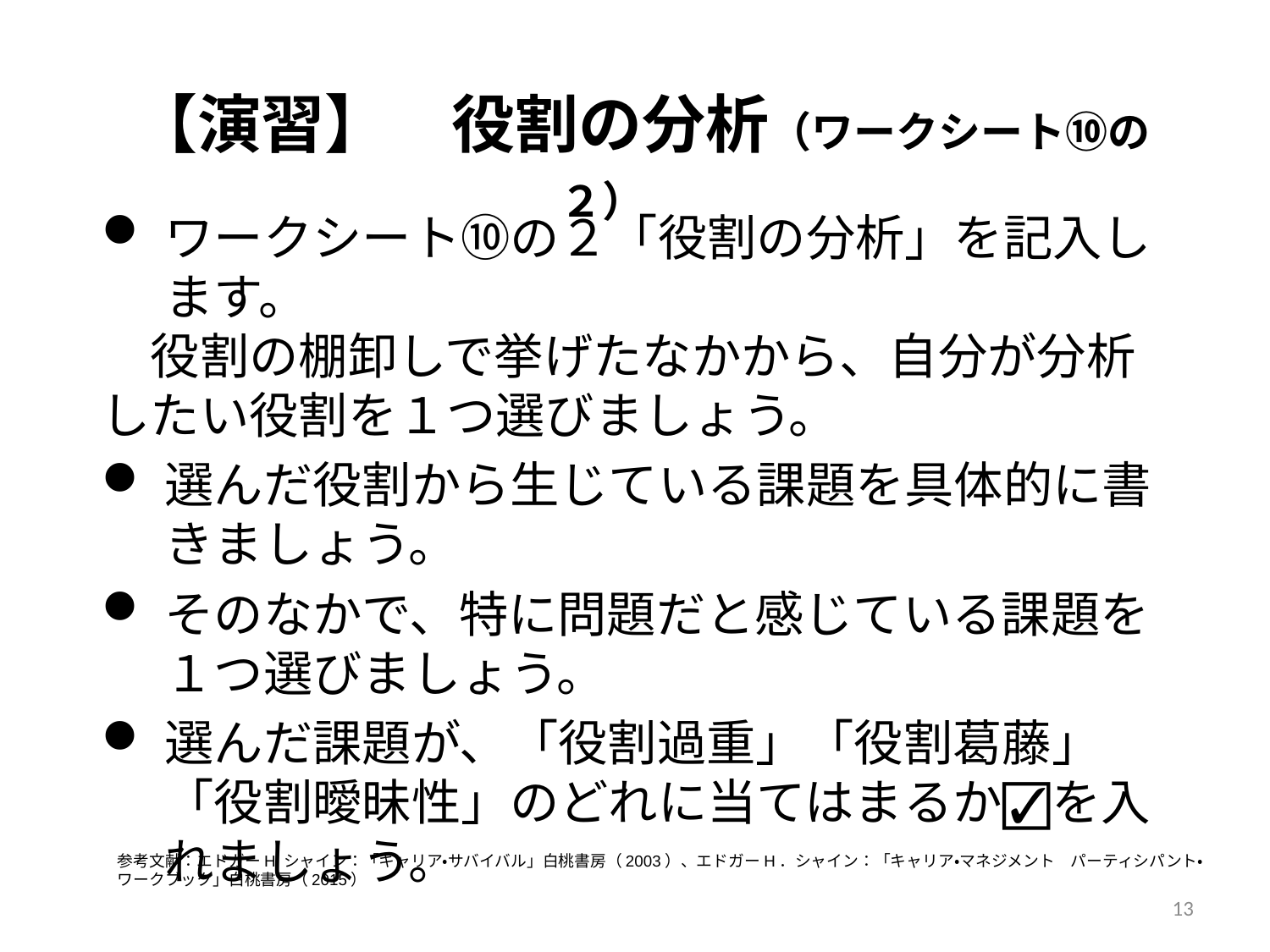

【演習】　役割の分析（ワークシート⑩の２）

ワークシート⑩の２「役割の分析」を記入します。
　役割の棚卸しで挙げたなかから、自分が分析したい役割を１つ選びましょう。
選んだ役割から生じている課題を具体的に書きましょう。
そのなかで、特に問題だと感じている課題を１つ選びましょう。
選んだ課題が、「役割過重」「役割葛藤」「役割曖昧性」のどれに当てはまるか☑を入れましょう。

参考文献：エドガーH.シャイン：「キャリア・サバイバル」白桃書房（2003）、エドガーH．シャイン：「キャリア・マネジメント　パーティシパント・ワークブック」白桃書房（2015）
13